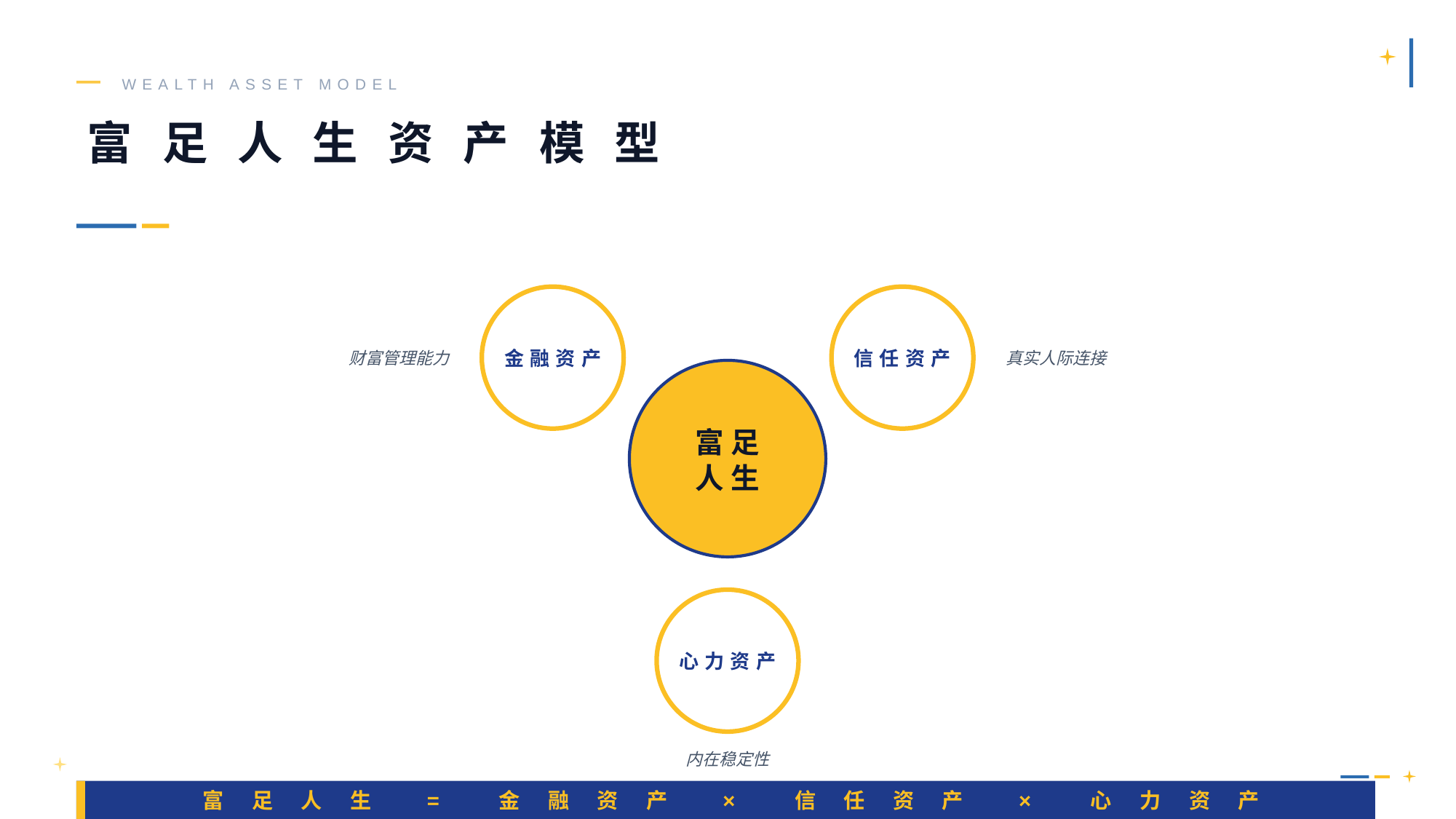

WEALTH ASSET MODEL

富  足  人  生  资  产  模  型

金融资产

信任资产
财富管理能力
真实人际连接

富足
人生

心力资产
内在稳定性

富  足  人  生    =    金  融  资  产    ×    信  任  资  产    ×    心  力  资  产